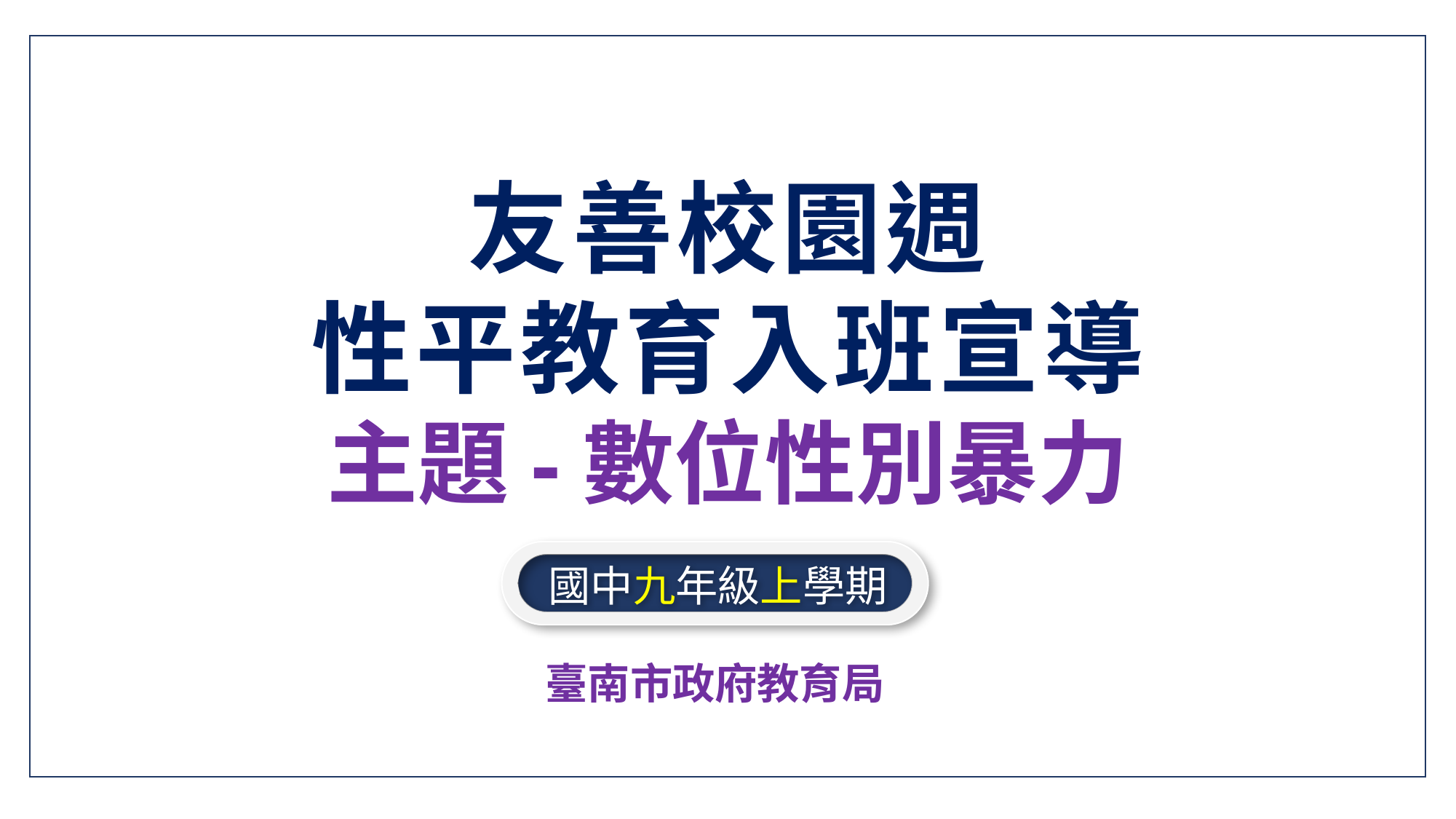

友善校園週
性平教育入班宣導
主題-數位性別暴力

國中九年級上學期

臺南市政府教育局